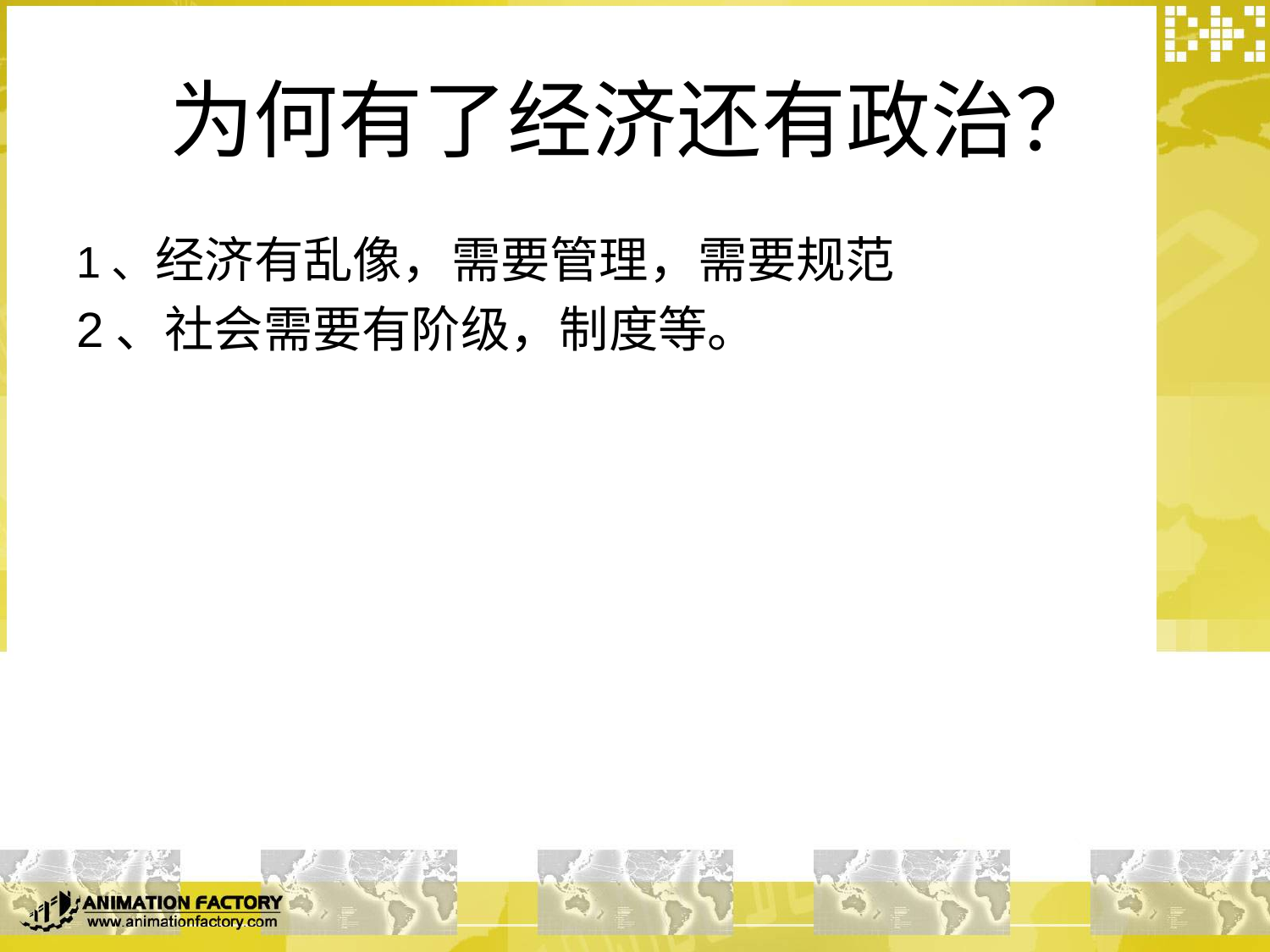

# 为何有了经济还有政治？
1、经济有乱像，需要管理，需要规范
2、社会需要有阶级，制度等。